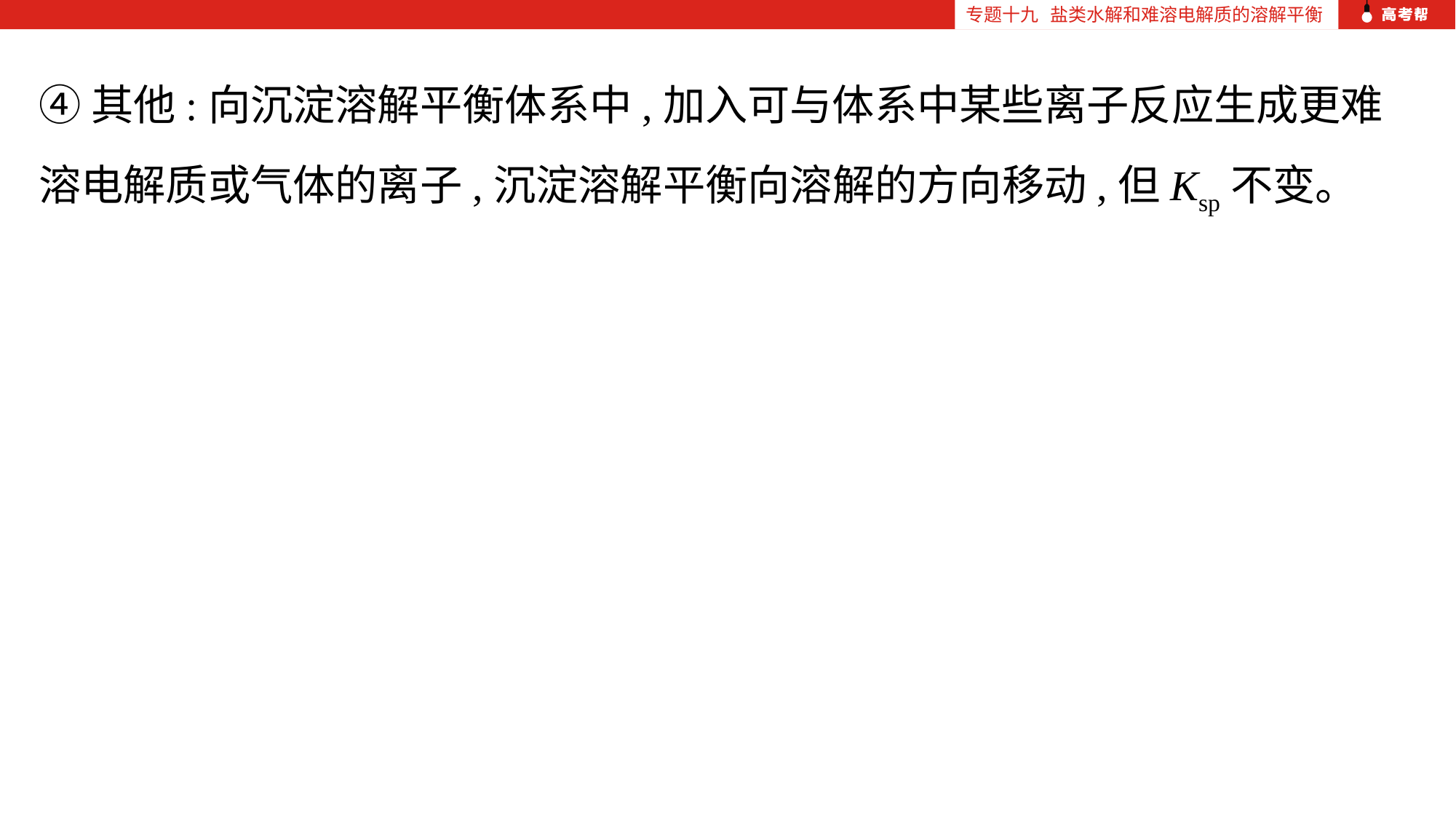

专题十九   盐类水解和难溶电解质的溶解平衡
④其他:向沉淀溶解平衡体系中,加入可与体系中某些离子反应生成更难溶电解质或气体的离子,沉淀溶解平衡向溶解的方向移动,但Ksp不变。